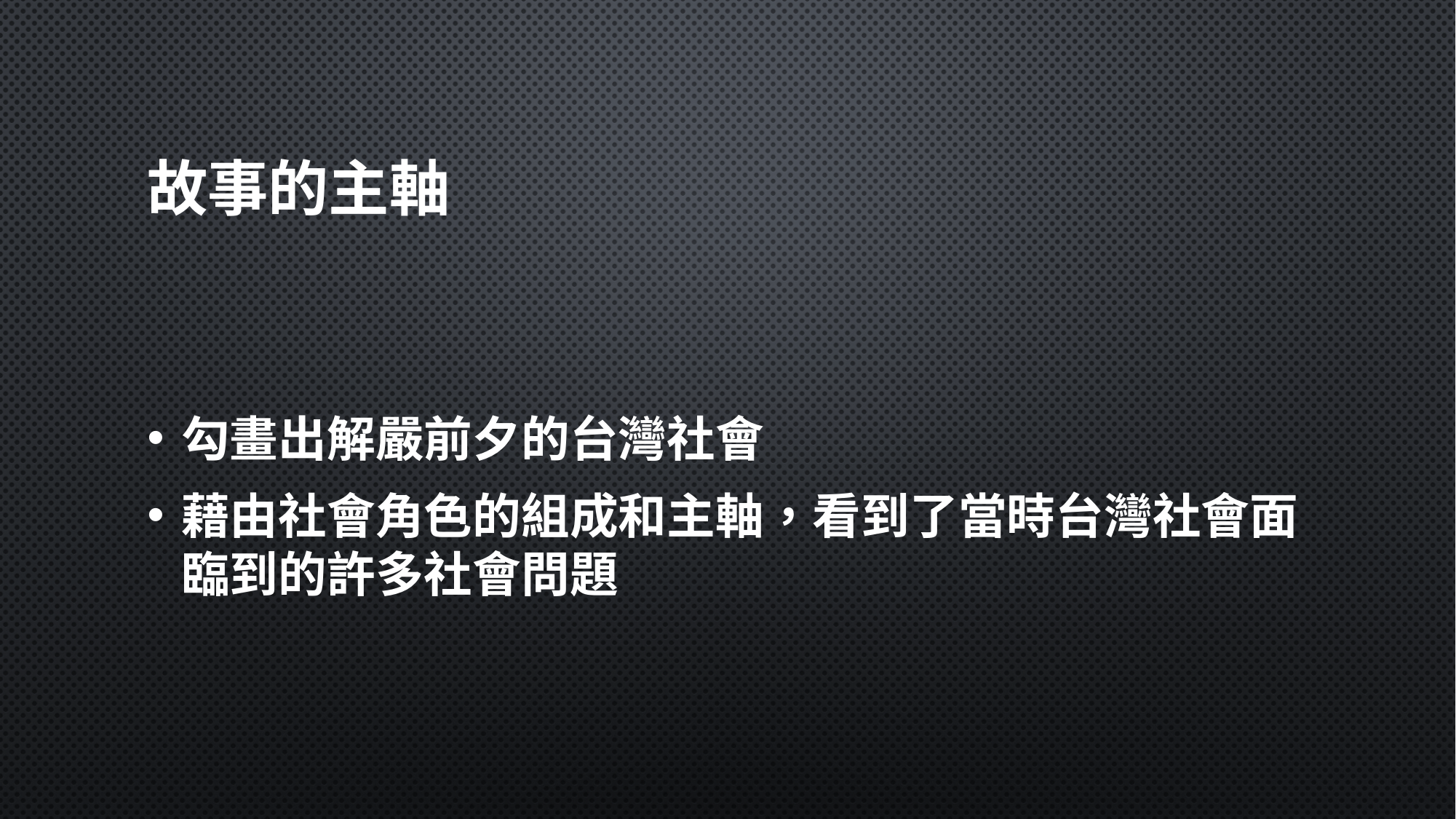

# 故事的主軸
勾畫出解嚴前夕的台灣社會
藉由社會角色的組成和主軸，看到了當時台灣社會面臨到的許多社會問題